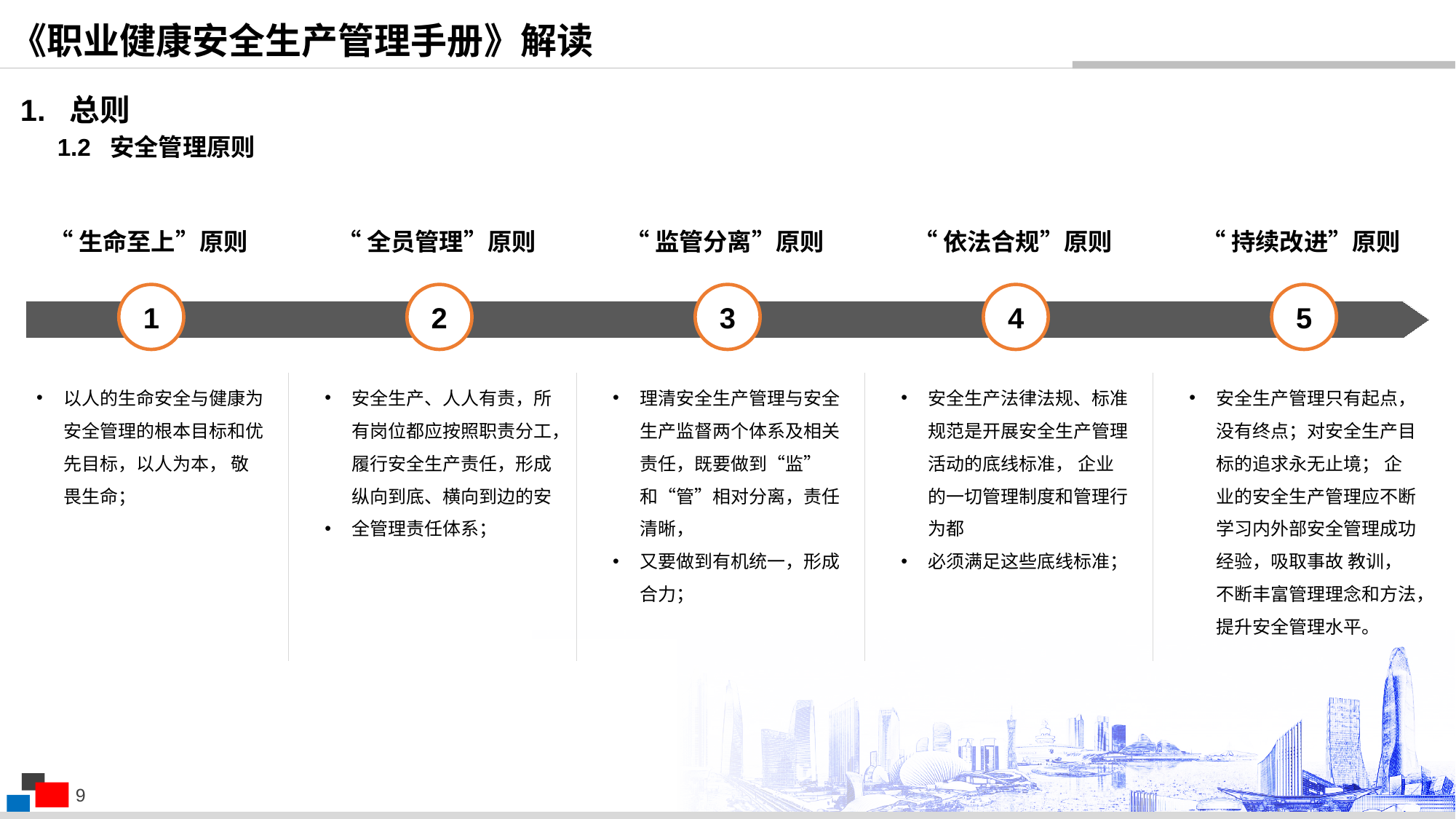

《职业健康安全生产管理手册》解读
1.  总则
1.2  安全管理原则
“生命至上”原则
“全员管理”原则
“监管分离”原则
“依法合规”原则
“持续改进”原则
1
2
3
4
5

以人的生命安全与健康为安全管理的根本目标和优先目标，以人为本， 敬畏生命；
安全生产、人人有责，所有岗位都应按照职责分工，履行安全生产责任，形成纵向到底、横向到边的安
全管理责任体系；
理清安全生产管理与安全生产监督两个体系及相关责任，既要做到“监” 和“管”相对分离，责任清晰，
又要做到有机统一，形成合力；
安全生产法律法规、标准规范是开展安全生产管理活动的底线标准， 企业的一切管理制度和管理行为都
必须满足这些底线标准；
安全生产管理只有起点，没有终点；对安全生产目标的追求永无止境； 企业的安全生产管理应不断学习内外部安全管理成功经验，吸取事故 教训，不断丰富管理理念和方法，提升安全管理水平。